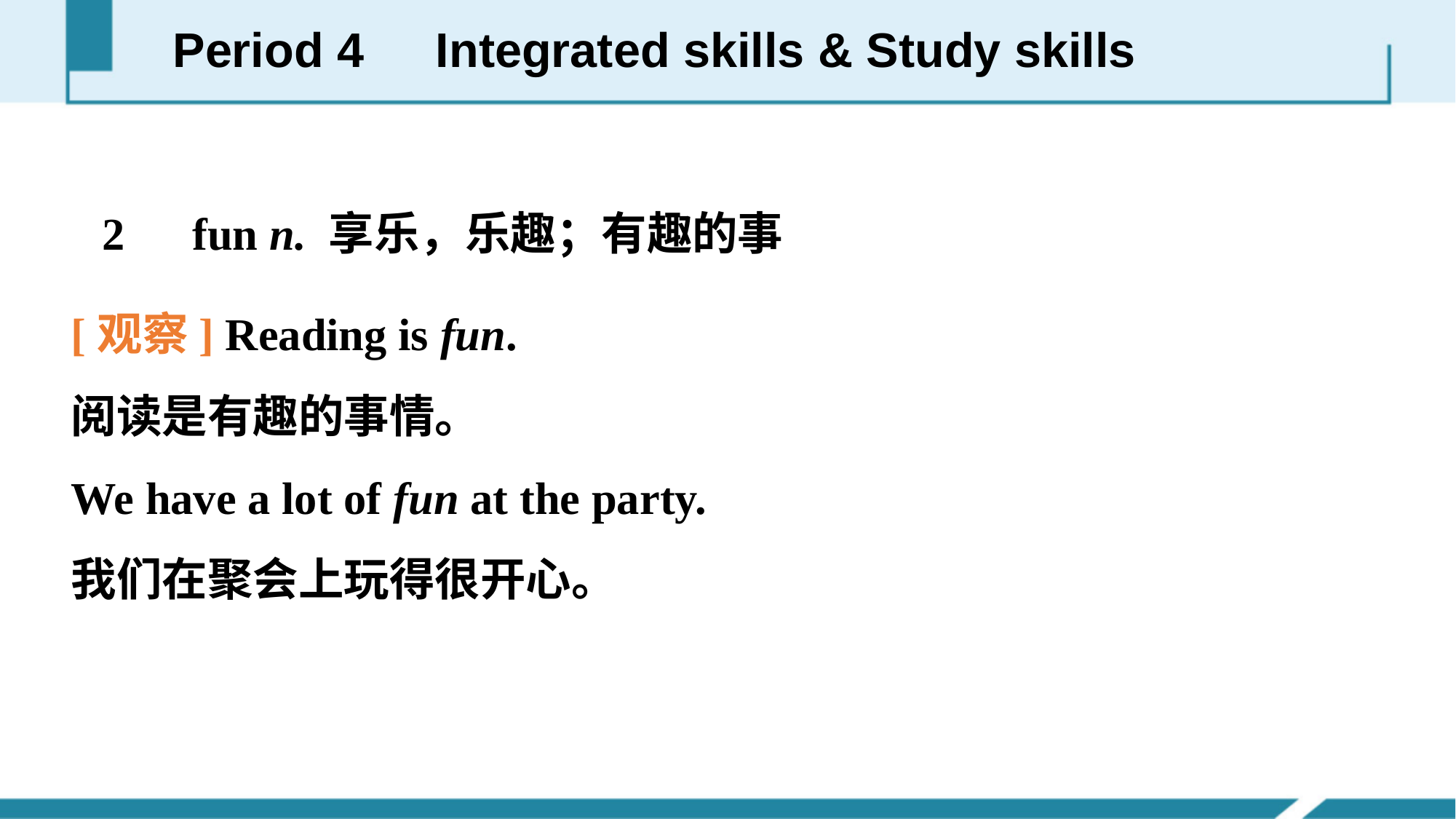

Period 4　Integrated skills & Study skills
2　fun n. 享乐，乐趣；有趣的事
[观察] Reading is fun.
阅读是有趣的事情。
We have a lot of fun at the party.
我们在聚会上玩得很开心。